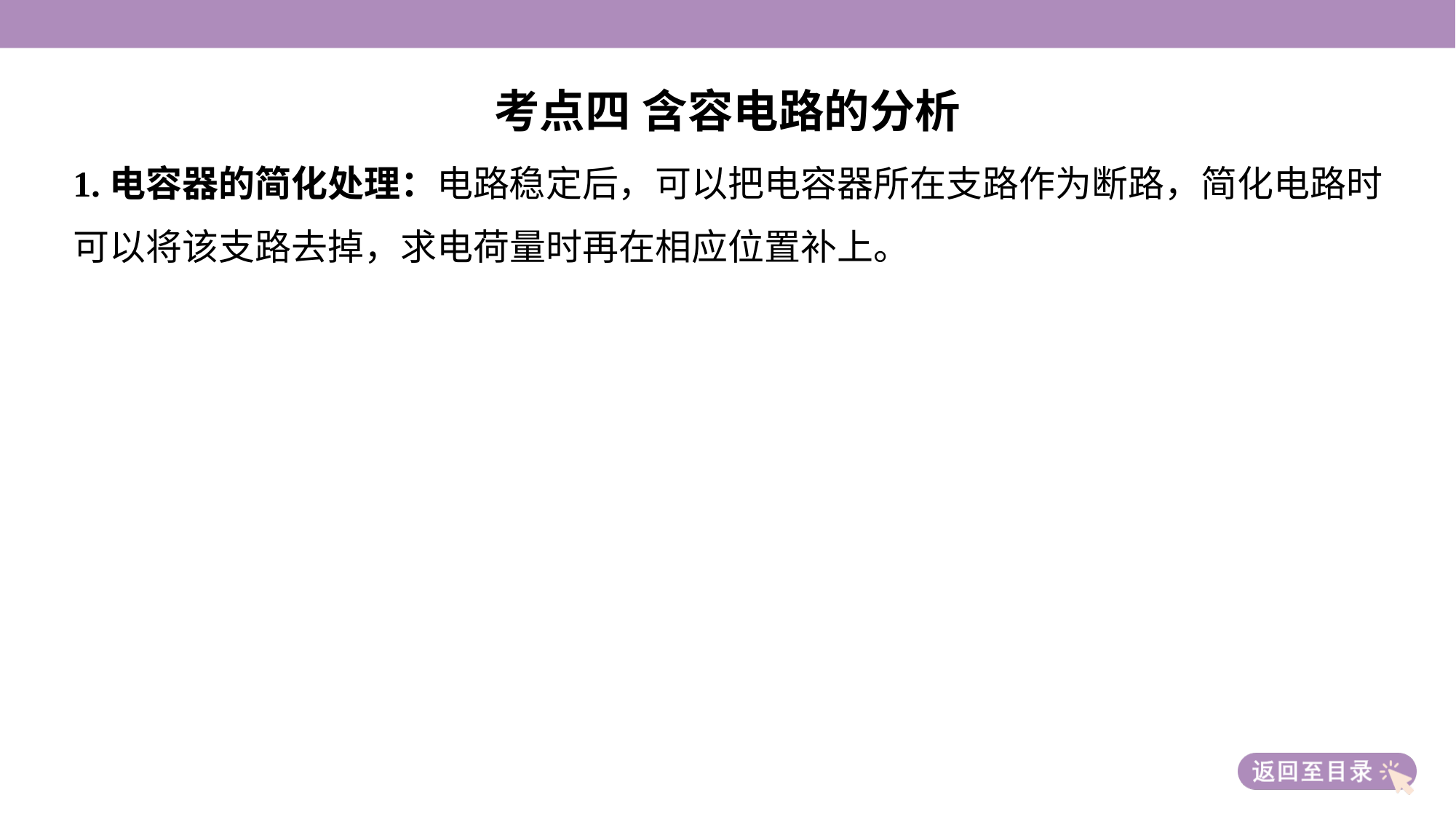

考点四 含容电路的分析
1.电容器的简化处理：电路稳定后，可以把电容器所在支路作为断路，简化电路时
可以将该支路去掉，求电荷量时再在相应位置补上。